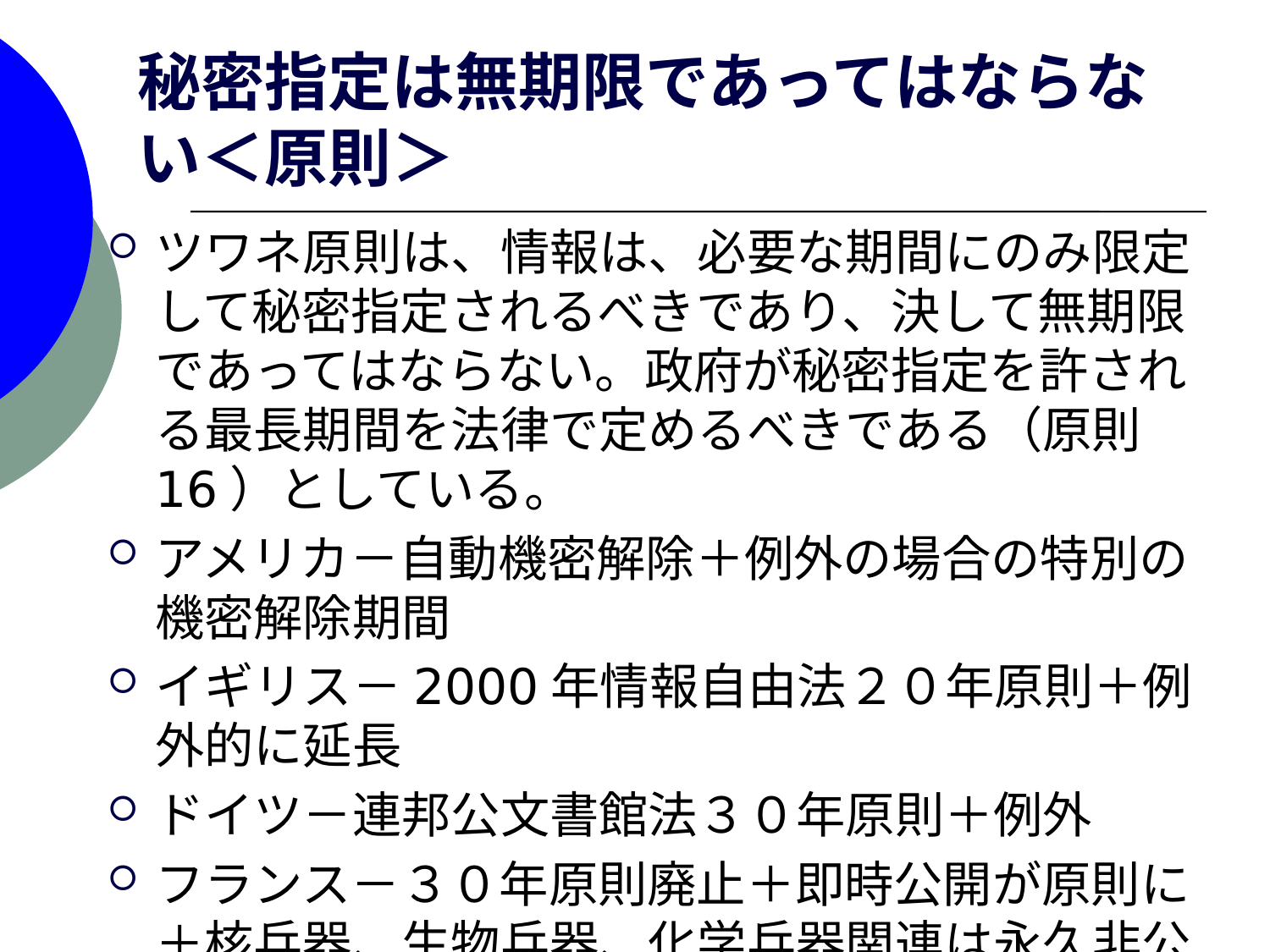

# 秘密指定は無期限であってはならない＜原則＞
ツワネ原則は、情報は、必要な期間にのみ限定して秘密指定されるべきであり、決して無期限であってはならない。政府が秘密指定を許される最長期間を法律で定めるべきである（原則16）としている。
アメリカ－自動機密解除＋例外の場合の特別の機密解除期間
イギリス－2000年情報自由法２０年原則＋例外的に延長
ドイツ－連邦公文書館法３０年原則＋例外
フランス－３０年原則廃止＋即時公開が原則に＋核兵器、生物兵器、化学兵器関連は永久非公開